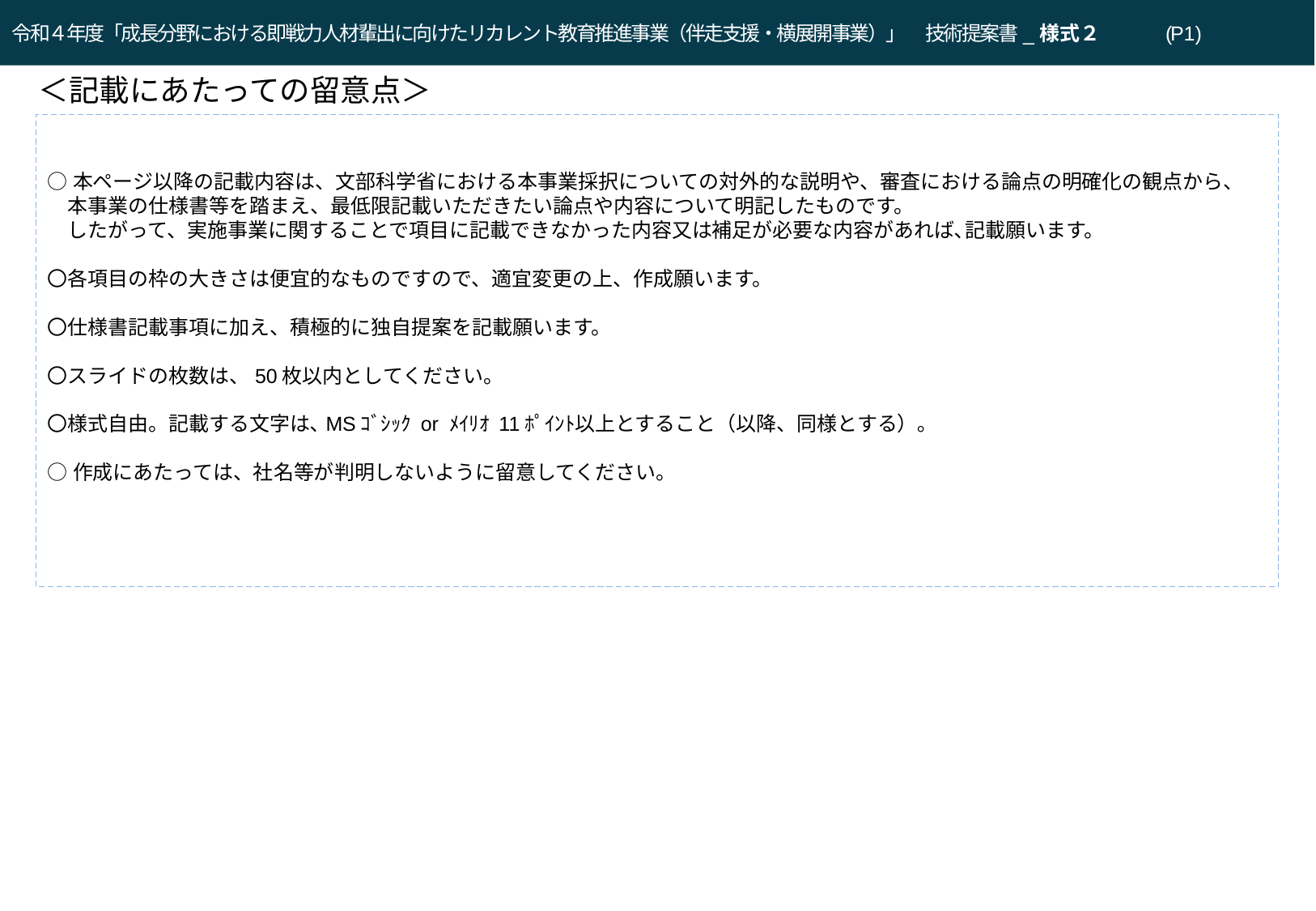

令和４年度「成長分野における即戦力人材輩出に向けたリカレント教育推進事業（伴走支援・横展開事業）」　技術提案書_様式２　　　(P1)
令和２年度「就職・転職支援のための大学リカレント教育推進事業（就職・転職支援のためのリカレント教育プログラムの開発・実施）」企画提案書（a：求職支援）(P1)
＜記載にあたっての留意点＞

○本ページ以降の記載内容は、文部科学省における本事業採択についての対外的な説明や、審査における論点の明確化の観点から、
　本事業の仕様書等を踏まえ、最低限記載いただきたい論点や内容について明記したものです。
　したがって、実施事業に関することで項目に記載できなかった内容又は補足が必要な内容があれば､記載願います。

〇各項目の枠の大きさは便宜的なものですので、適宜変更の上、作成願います。

〇仕様書記載事項に加え、積極的に独自提案を記載願います。

〇スライドの枚数は、50枚以内としてください。

〇様式自由。記載する文字は､MSｺﾞｼｯｸ or ﾒｲﾘｵ 11ﾎﾟｲﾝﾄ以上とすること（以降、同様とする）｡

○作成にあたっては、社名等が判明しないように留意してください。